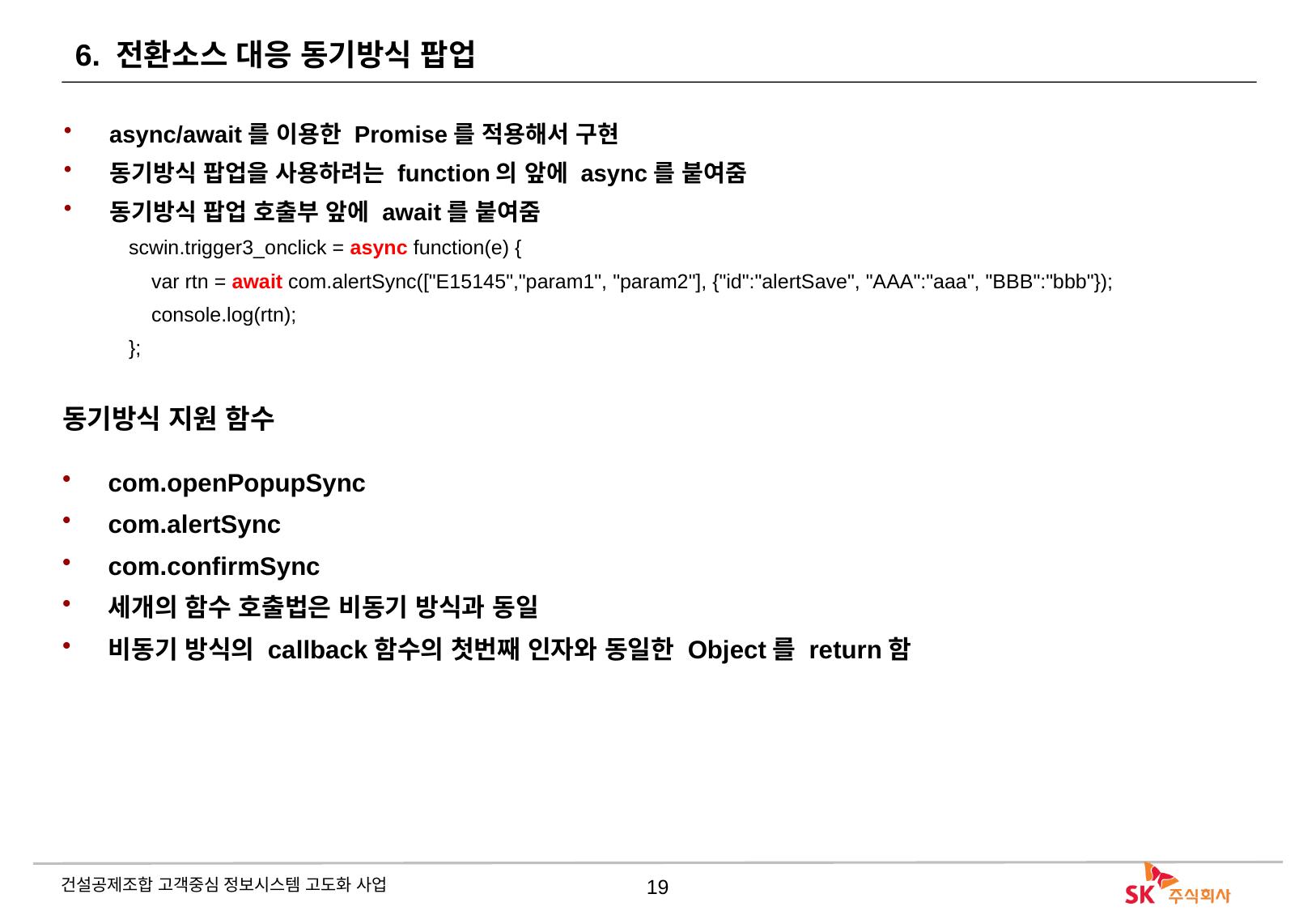

# 6. 전환소스 대응 동기방식 팝업
async/await를 이용한 Promise를 적용해서 구현
동기방식 팝업을 사용하려는 function의 앞에 async를 붙여줌
동기방식 팝업 호출부 앞에 await를 붙여줌
scwin.trigger3_onclick = async function(e) {
    var rtn = await com.alertSync(["E15145","param1", "param2"], {"id":"alertSave", "AAA":"aaa", "BBB":"bbb"});
    console.log(rtn);
};

동기방식 지원 함수
com.openPopupSync
com.alertSync
com.confirmSync
세개의 함수 호출법은 비동기 방식과 동일
비동기 방식의 callback함수의 첫번째 인자와 동일한 Object를 return함